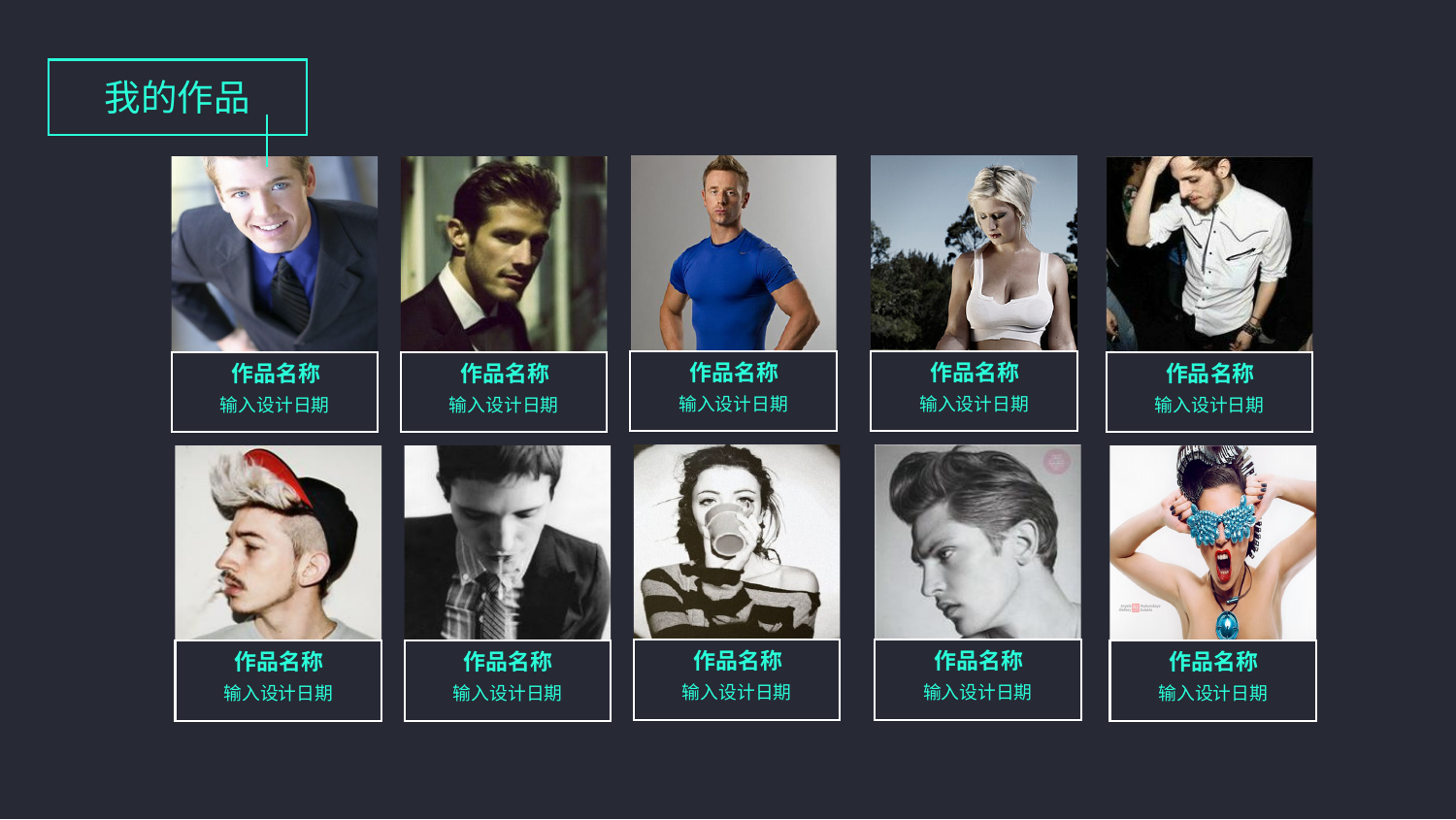

我的作品

作品名称
输入设计日期

作品名称
输入设计日期

作品名称
输入设计日期

作品名称
输入设计日期

作品名称
输入设计日期

作品名称
输入设计日期

作品名称
输入设计日期

作品名称
输入设计日期

作品名称
输入设计日期

作品名称
输入设计日期